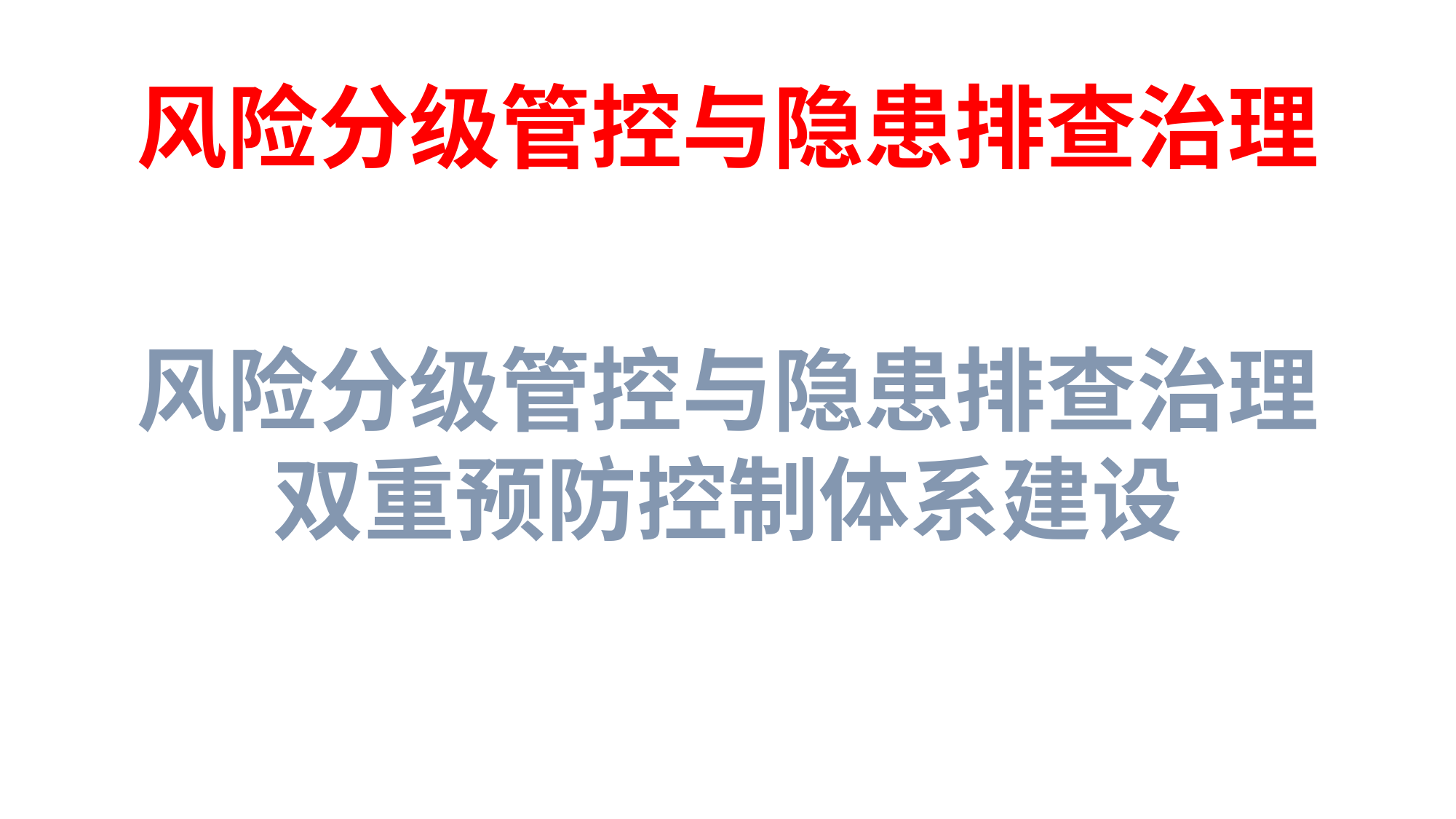

# 风险分级管控与隐患排查治理

风险分级管控与隐患排查治理
双重预防控制体系建设